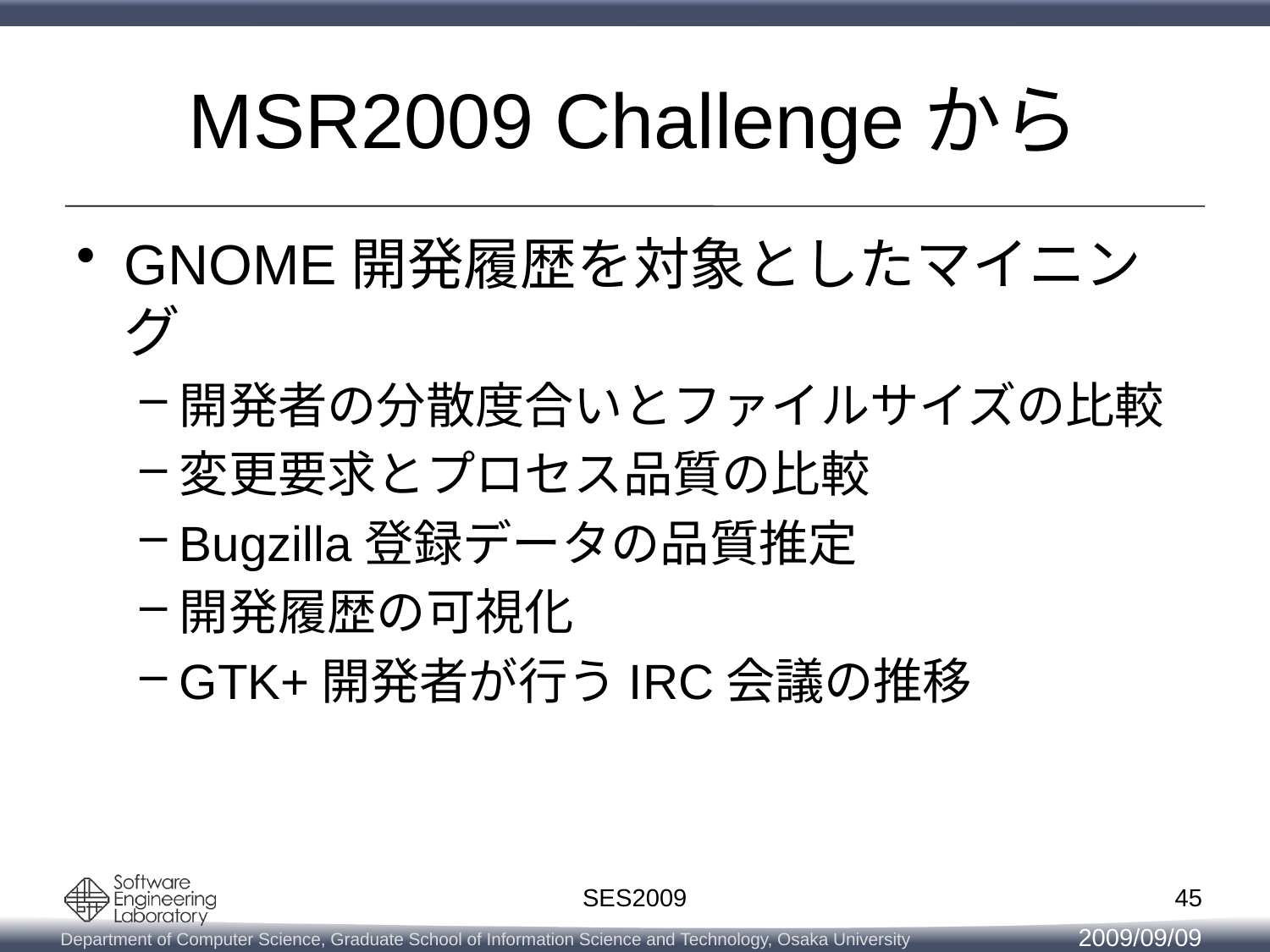

# MSR2009 Challengeから
GNOME開発履歴を対象としたマイニング
開発者の分散度合いとファイルサイズの比較
変更要求とプロセス品質の比較
Bugzilla登録データの品質推定
開発履歴の可視化
GTK+開発者が行うIRC会議の推移
45
SES2009
2009/09/09